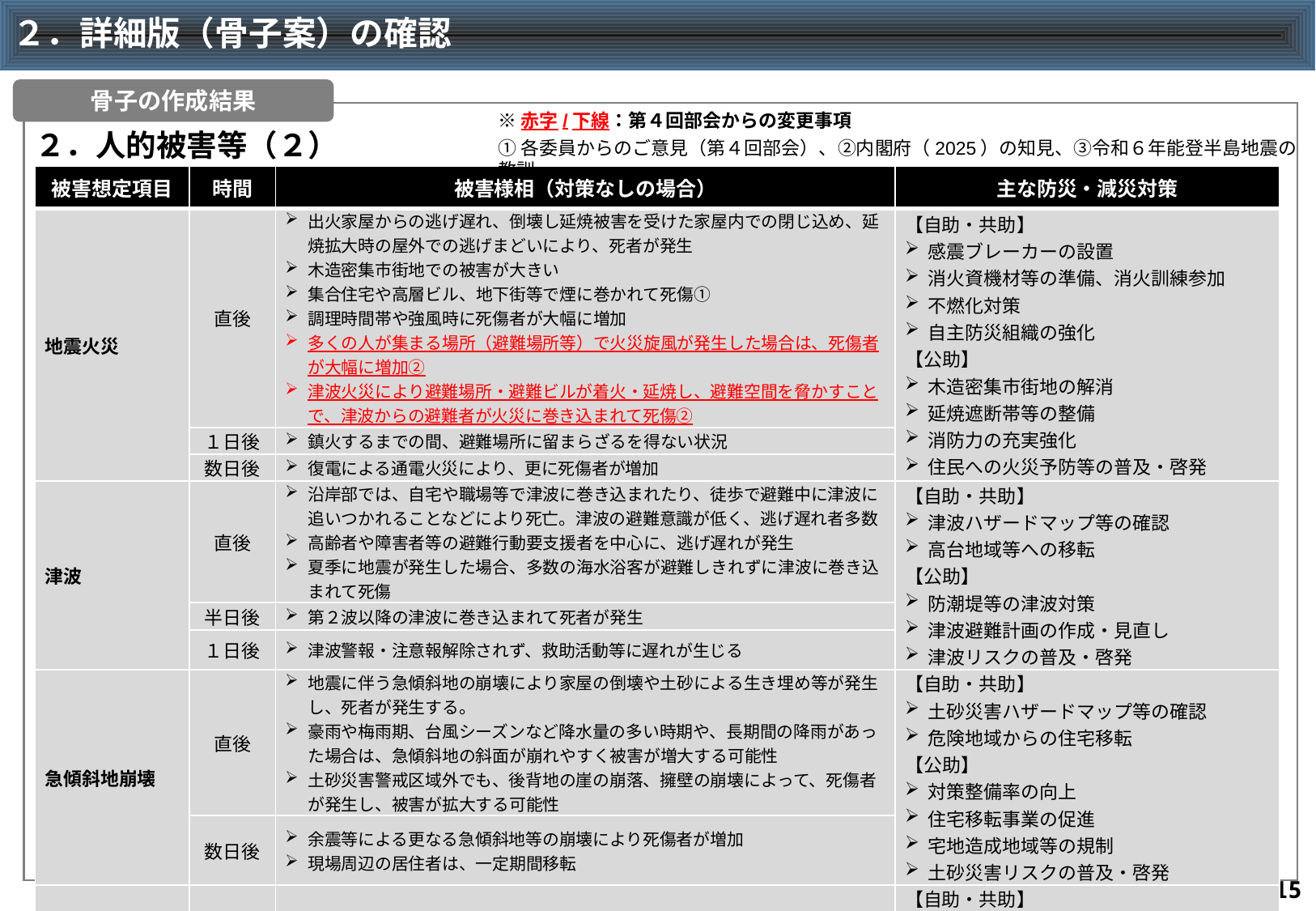

# ２．詳細版（骨子案）の確認
骨子の作成結果
※赤字/下線：第４回部会からの変更事項
２．人的被害等（２）
①各委員からのご意見（第４回部会）、②内閣府（2025）の知見、③令和６年能登半島地震の教訓
| 被害想定項目 | 時間 | 被害様相（対策なしの場合） | 主な防災・減災対策 |
| --- | --- | --- | --- |
| 地震火災 | 直後 | 出火家屋からの逃げ遅れ、倒壊し延焼被害を受けた家屋内での閉じ込め、延焼拡大時の屋外での逃げまどいにより、死者が発生 木造密集市街地での被害が大きい 集合住宅や高層ビル、地下街等で煙に巻かれて死傷① 調理時間帯や強風時に死傷者が大幅に増加 多くの人が集まる場所（避難場所等）で火災旋風が発生した場合は、死傷者が大幅に増加② 津波火災により避難場所・避難ビルが着火・延焼し、避難空間を脅かすことで、津波からの避難者が火災に巻き込まれて死傷② | 【自助・共助】 感震ブレーカーの設置 消火資機材等の準備、消火訓練参加 不燃化対策 自主防災組織の強化 【公助】 木造密集市街地の解消 延焼遮断帯等の整備 消防力の充実強化 住民への火災予防等の普及・啓発 |
|  | １日後 | 鎮火するまでの間、避難場所に留まらざるを得ない状況 |  |
|  | 数日後 | 復電による通電火災により、更に死傷者が増加 |  |
| 津波 | 直後 | 沿岸部では、自宅や職場等で津波に巻き込まれたり、徒歩で避難中に津波に追いつかれることなどにより死亡。津波の避難意識が低く、逃げ遅れ者多数 高齢者や障害者等の避難行動要支援者を中心に、逃げ遅れが発生 夏季に地震が発生した場合、多数の海水浴客が避難しきれずに津波に巻き込まれて死傷 | 【自助・共助】 津波ハザードマップ等の確認 高台地域等への移転 【公助】 防潮堤等の津波対策 津波避難計画の作成・見直し 津波リスクの普及・啓発 |
|  | 半日後 | 第２波以降の津波に巻き込まれて死者が発生 |  |
|  | １日後 | 津波警報・注意報解除されず、救助活動等に遅れが生じる |  |
| 急傾斜地崩壊 | 直後 | 地震に伴う急傾斜地の崩壊により家屋の倒壊や土砂による生き埋め等が発生し、死者が発生する。 豪雨や梅雨期、台風シーズンなど降水量の多い時期や、長期間の降雨があった場合は、急傾斜地の斜面が崩れやすく被害が増大する可能性 土砂災害警戒区域外でも、後背地の崖の崩落、擁壁の崩壊によって、死傷者が発生し、被害が拡大する可能性 | 【自助・共助】 土砂災害ハザードマップ等の確認 危険地域からの住宅移転 【公助】 対策整備率の向上 住宅移転事業の促進 宅地造成地域等の規制 土砂災害リスクの普及・啓発 |
|  | 数日後 | 余震等による更なる急傾斜地等の崩壊により死傷者が増加 現場周辺の居住者は、一定期間移転 |  |
| ブロック塀等の転倒 | 直後 | ブロック塀やレンガ塀、石塀が倒れて下敷きとなり死傷 通学路など多くの人が通行する箇所・時間帯で発生場合は、死傷者がさらに増加 | 【自助・共助】 危険なブロック塀の点検・補強・撤去等 地区の危険箇所の把握 【公助】 住民への普及・啓発、助成等 |
15